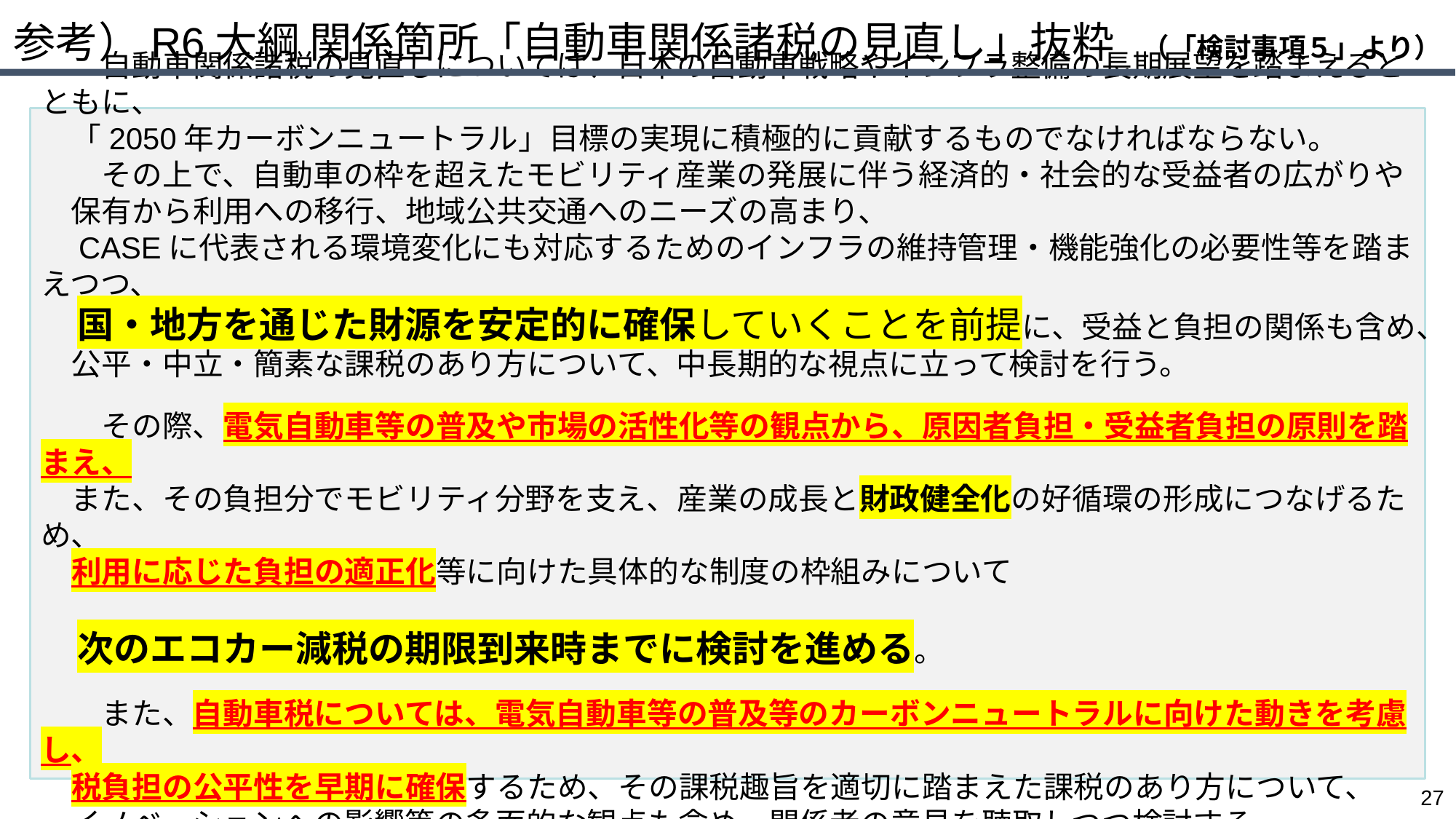

参考）R6大綱 関係箇所「自動車関係諸税の見直し」抜粋　（「検討事項５」より）

　　自動車関係諸税の見直しについては、日本の自動車戦略やインフラ整備の長期展望を踏まえるとともに、
　「2050年カーボンニュートラル」目標の実現に積極的に貢献するものでなければならない。
　　その上で、自動車の枠を超えたモビリティ産業の発展に伴う経済的・社会的な受益者の広がりや
　保有から利用への移行、地域公共交通へのニーズの高まり、
　CASEに代表される環境変化にも対応するためのインフラの維持管理・機能強化の必要性等を踏まえつつ、
　国・地方を通じた財源を安定的に確保していくことを前提に、受益と負担の関係も含め、
　公平・中立・簡素な課税のあり方について、中長期的な視点に立って検討を行う。

　　その際、電気自動車等の普及や市場の活性化等の観点から、原因者負担・受益者負担の原則を踏まえ、
　また、その負担分でモビリティ分野を支え、産業の成長と財政健全化の好循環の形成につなげるため、
　利用に応じた負担の適正化等に向けた具体的な制度の枠組みについて

　次のエコカー減税の期限到来時までに検討を進める。

　　また、自動車税については、電気自動車等の普及等のカーボンニュートラルに向けた動きを考慮し、
　税負担の公平性を早期に確保するため、その課税趣旨を適切に踏まえた課税のあり方について、
　イノベーションへの影響等の多面的な観点も含め、関係者の意見を聴取しつつ検討する。
27